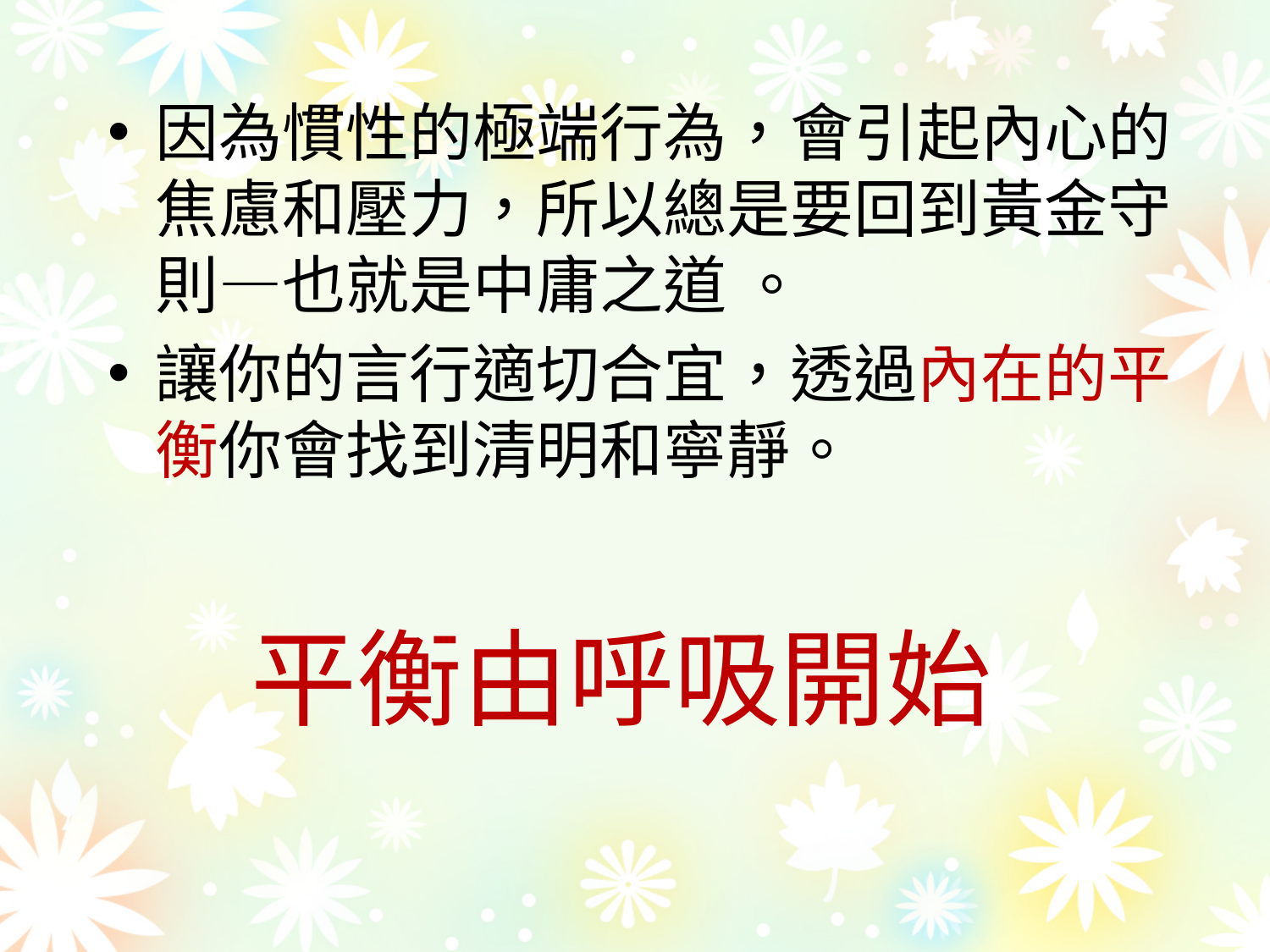

因為慣性的極端行為，會引起內心的焦慮和壓力，所以總是要回到黃金守則—也就是中庸之道 。
讓你的言行適切合宜，透過內在的平衡你會找到清明和寧靜。
平衡由呼吸開始